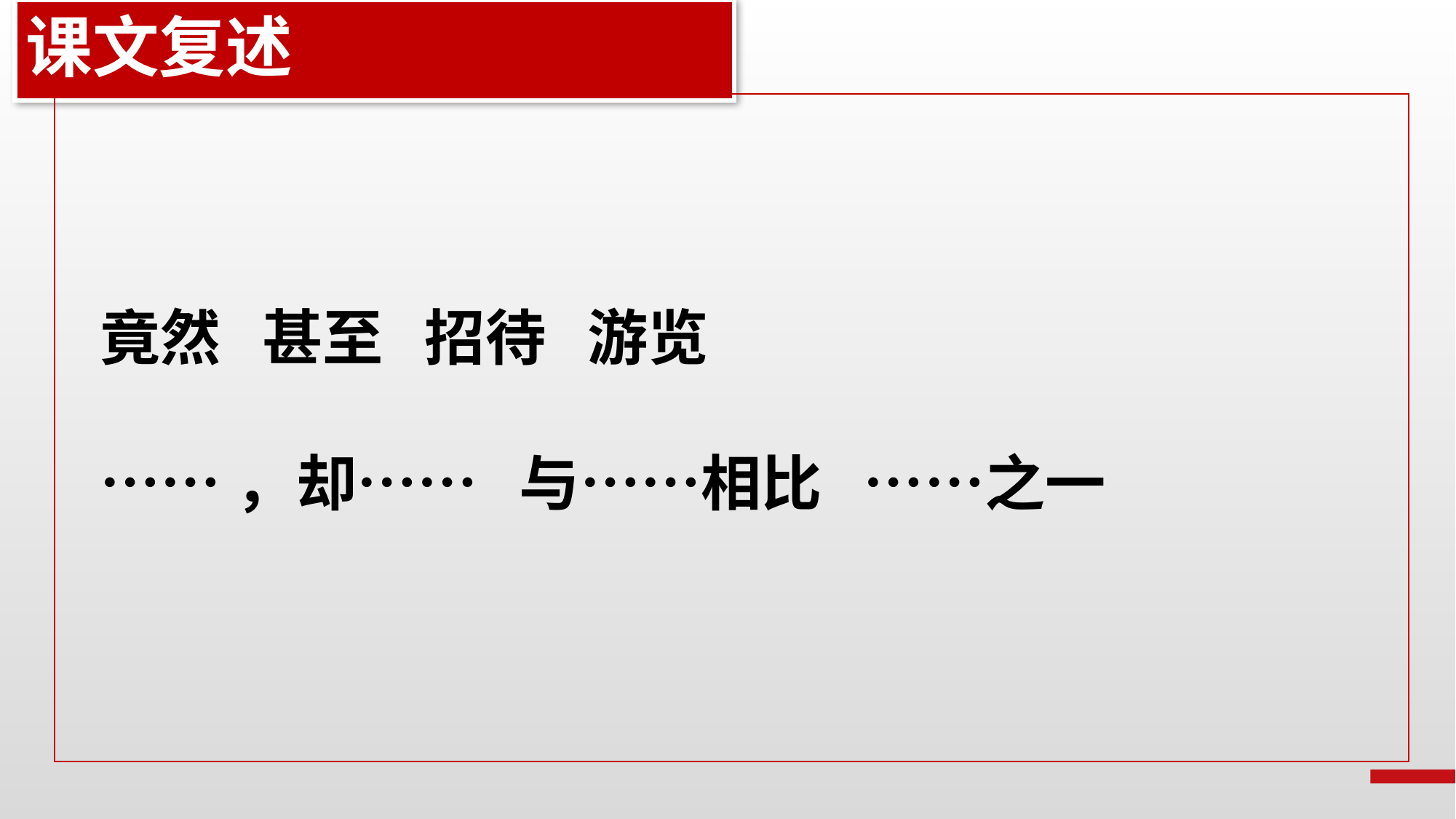

课文复述

竟然   甚至   招待   游览

……，却……   与……相比   ……之一